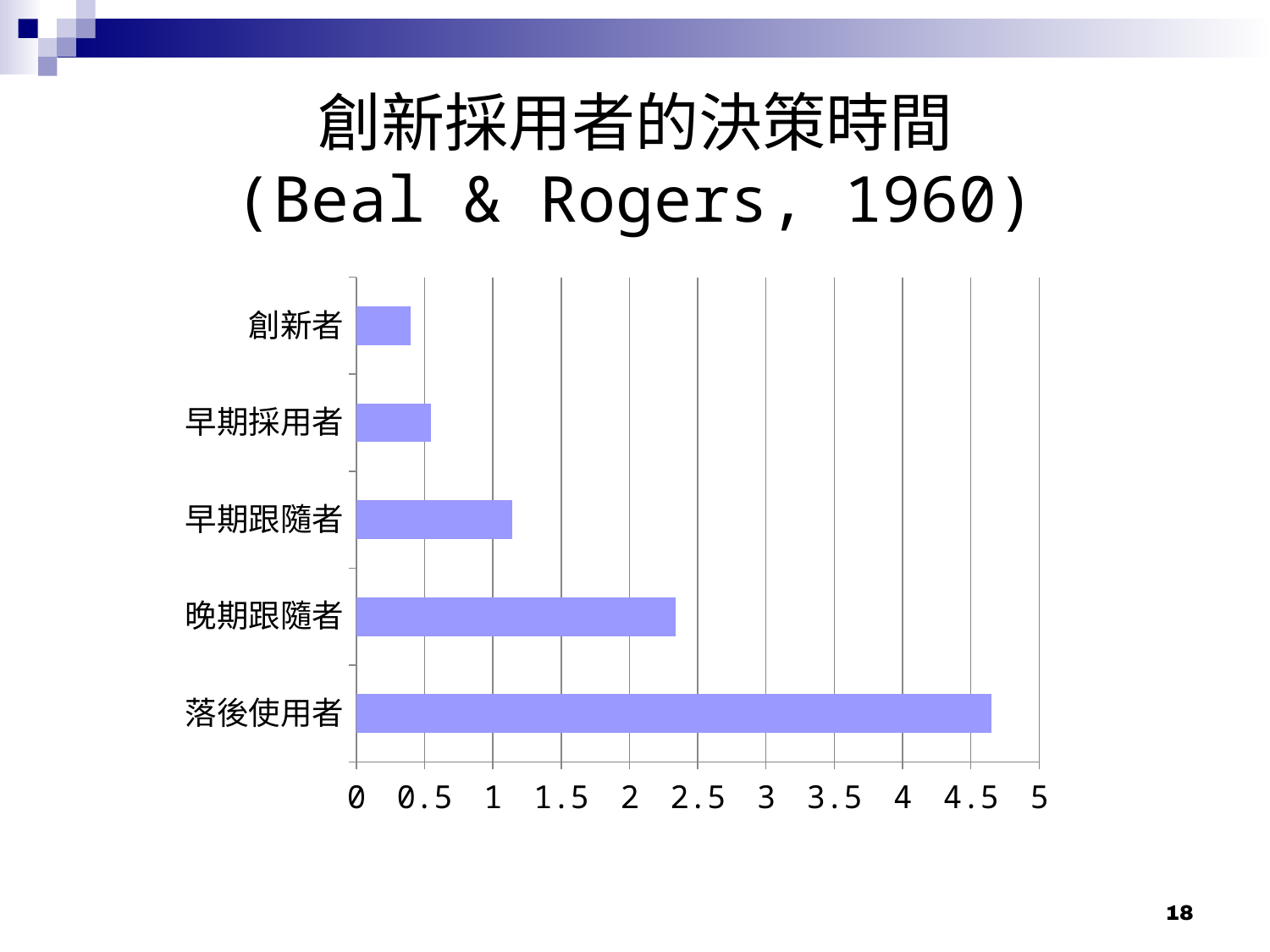

# 創新採用者的決策時間 (Beal & Rogers, 1960)

### Chart

| Category | (年) |
|---|---|
| 落後使用者 | 4.65 |
| 晚期跟隨者 | 2.34 |
| 早期跟隨者 | 1.14 |
| 早期採用者 | 0.55 |
| 創新者 | 0.4 |
18